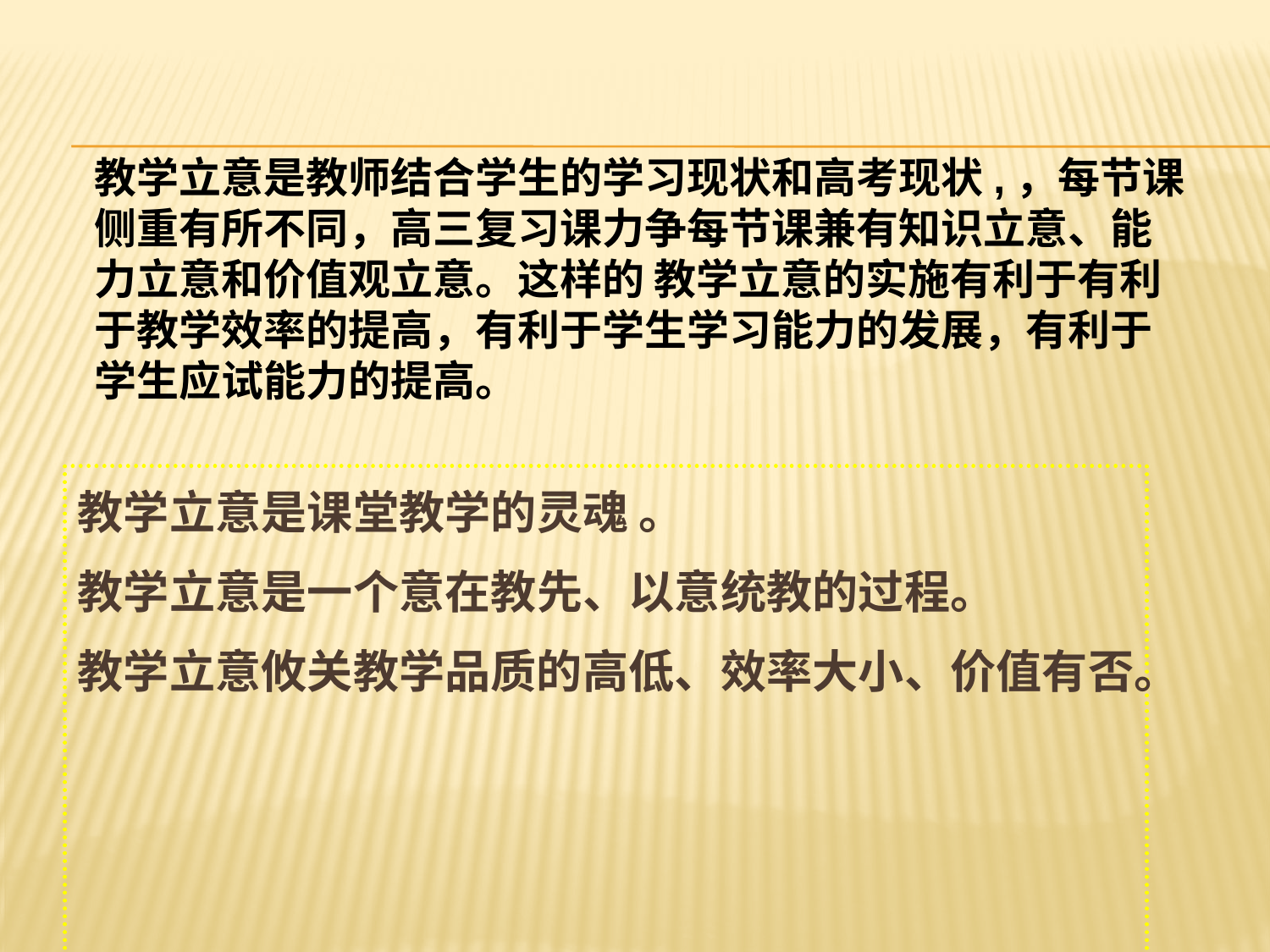

教学立意是教师结合学生的学习现状和高考现状,，每节课侧重有所不同，高三复习课力争每节课兼有知识立意、能力立意和价值观立意。这样的 教学立意的实施有利于有利于教学效率的提高，有利于学生学习能力的发展，有利于学生应试能力的提高。
教学立意是课堂教学的灵魂 。
教学立意是一个意在教先、以意统教的过程。
教学立意攸关教学品质的高低、效率大小、价值有否。